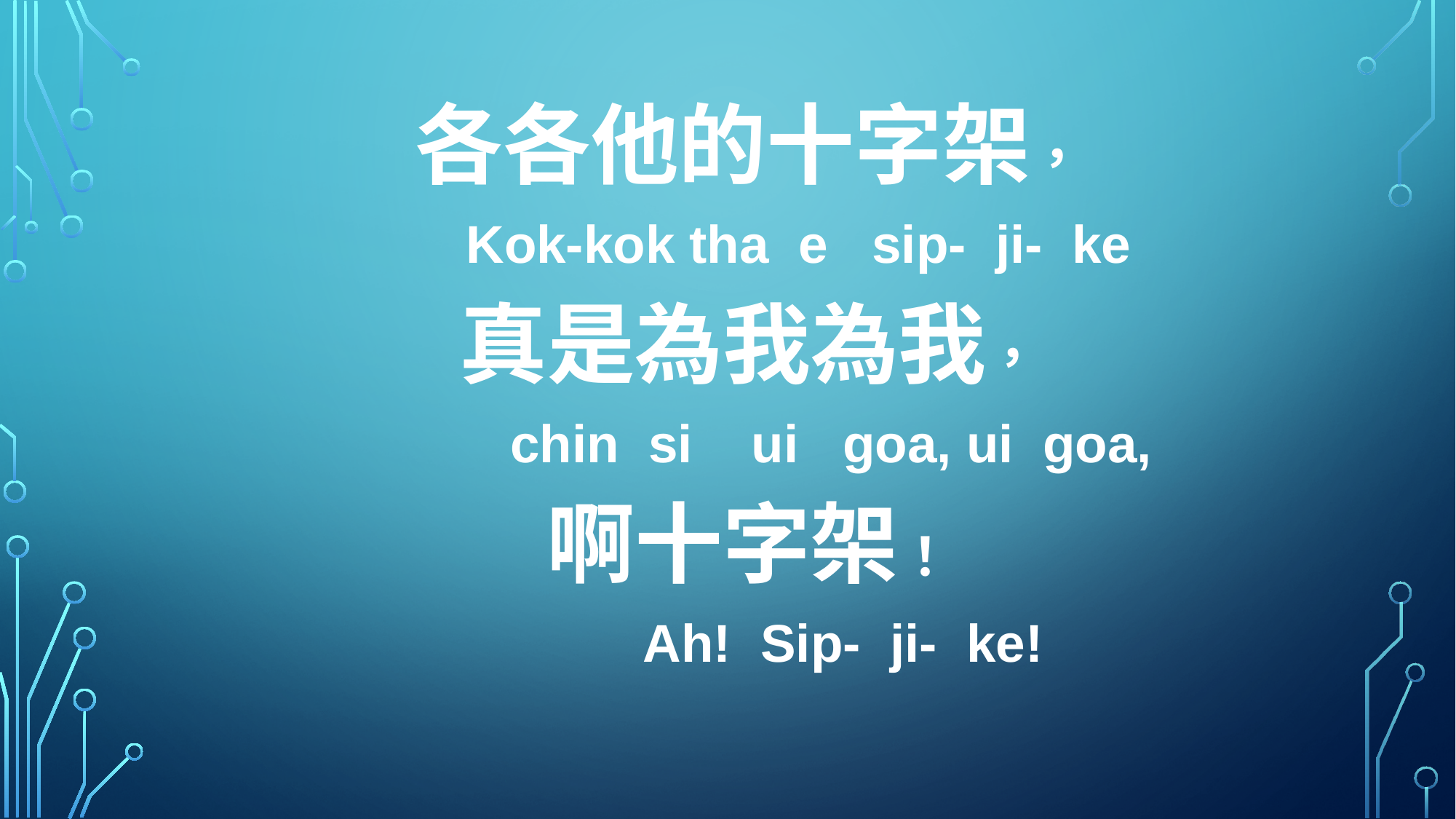

各各他的十字架，
              Kok-kok tha  e   sip-  ji-  ke
真是為我為我，
                 chin  si    ui   goa, ui  goa,
啊十字架！
                          Ah!  Sip-  ji-  ke!